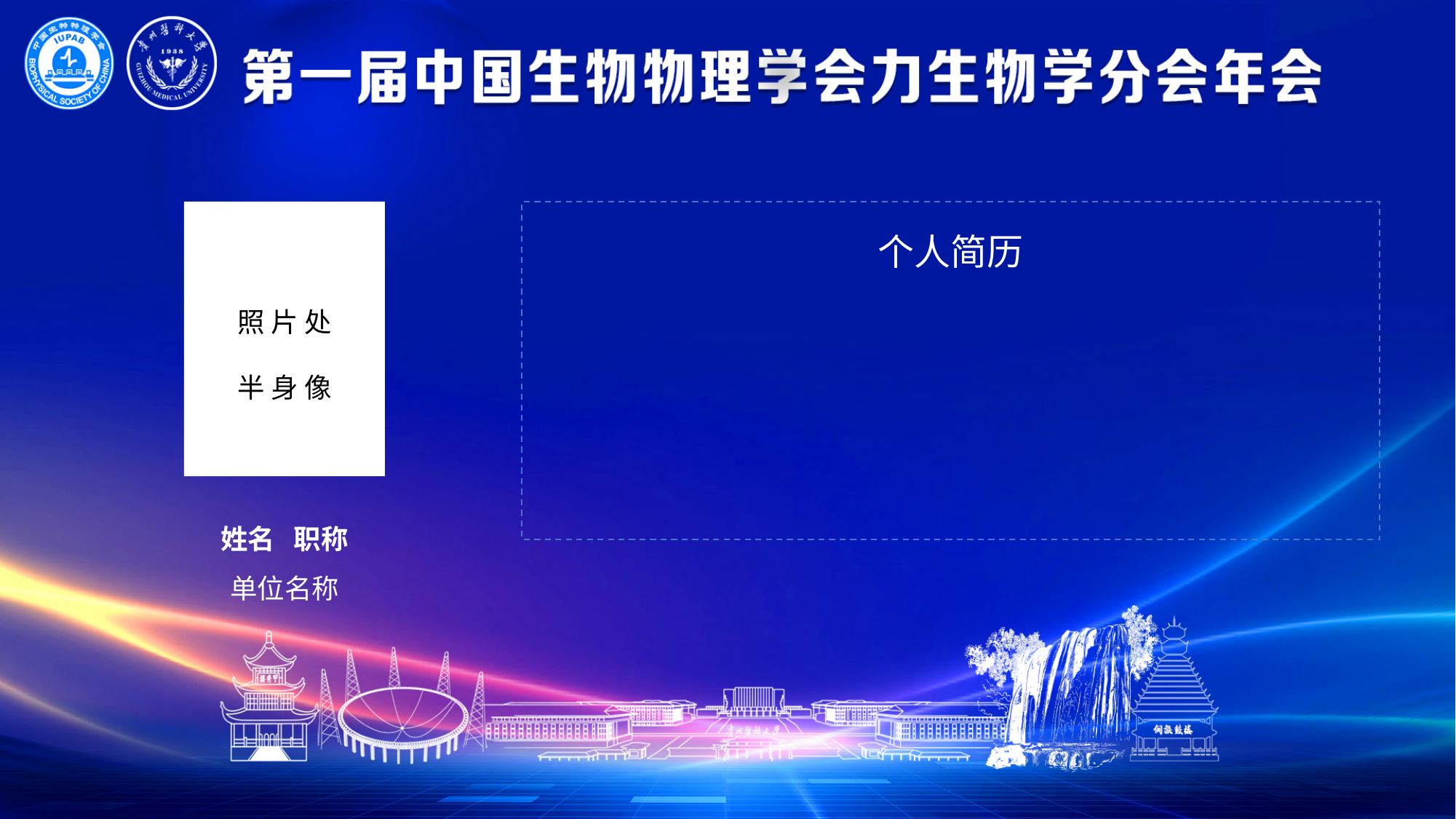

照 片 处

半 身 像
个人简历
姓名   职称
单位名称